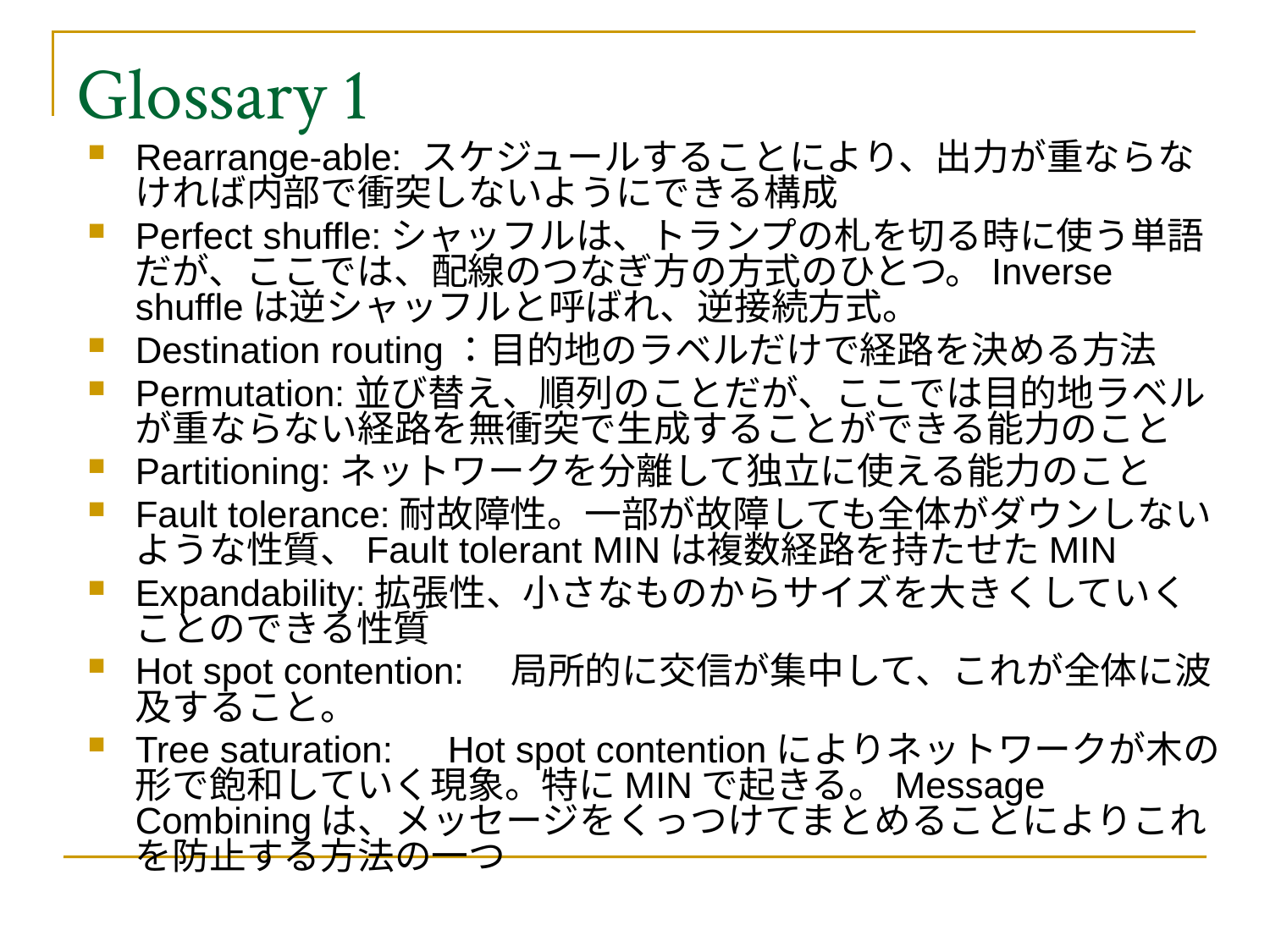

# Glossary 1
Rearrange-able: スケジュールすることにより、出力が重ならなければ内部で衝突しないようにできる構成
Perfect shuffle:シャッフルは、トランプの札を切る時に使う単語だが、ここでは、配線のつなぎ方の方式のひとつ。Inverse shuffleは逆シャッフルと呼ばれ、逆接続方式。
Destination routing：目的地のラベルだけで経路を決める方法
Permutation:並び替え、順列のことだが、ここでは目的地ラベルが重ならない経路を無衝突で生成することができる能力のこと
Partitioning:ネットワークを分離して独立に使える能力のこと
Fault tolerance:耐故障性。一部が故障しても全体がダウンしないような性質、Fault tolerant MINは複数経路を持たせたMIN
Expandability:拡張性、小さなものからサイズを大きくしていくことのできる性質
Hot spot contention:　局所的に交信が集中して、これが全体に波及すること。
Tree saturation:　Hot spot contentionによりネットワークが木の形で飽和していく現象。特にMINで起きる。Message Combiningは、メッセージをくっつけてまとめることによりこれを防止する方法の一つ